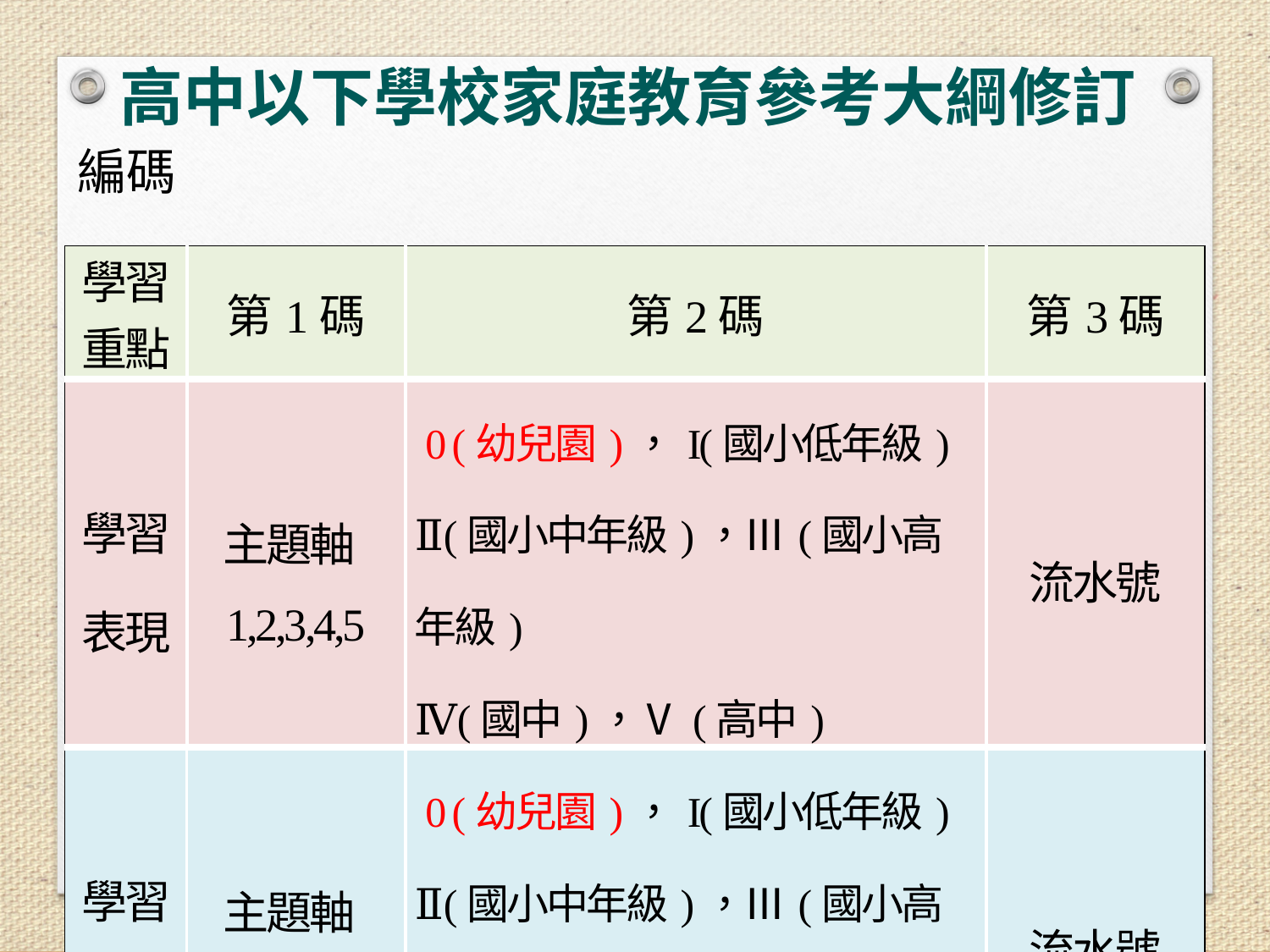

高中以下學校家庭教育參考大綱修訂
編碼
| 學習 重點 | 第1碼 | 第2碼 | 第3碼 |
| --- | --- | --- | --- |
| 學習 表現 | 主題軸1,2,3,4,5 | 0 (幼兒園)，I(國小低年級) Ⅱ(國小中年級)，Ⅲ(國小高年級) Ⅳ(國中)，Ⅴ(高中) | 流水號 |
| 學習 內容 | 主題軸A,B,C,D,E | 0 (幼兒園)，I(國小低年級) Ⅱ(國小中年級)，Ⅲ(國小高年級) Ⅳ(國中)，Ⅴ(高中) | 流水號 |